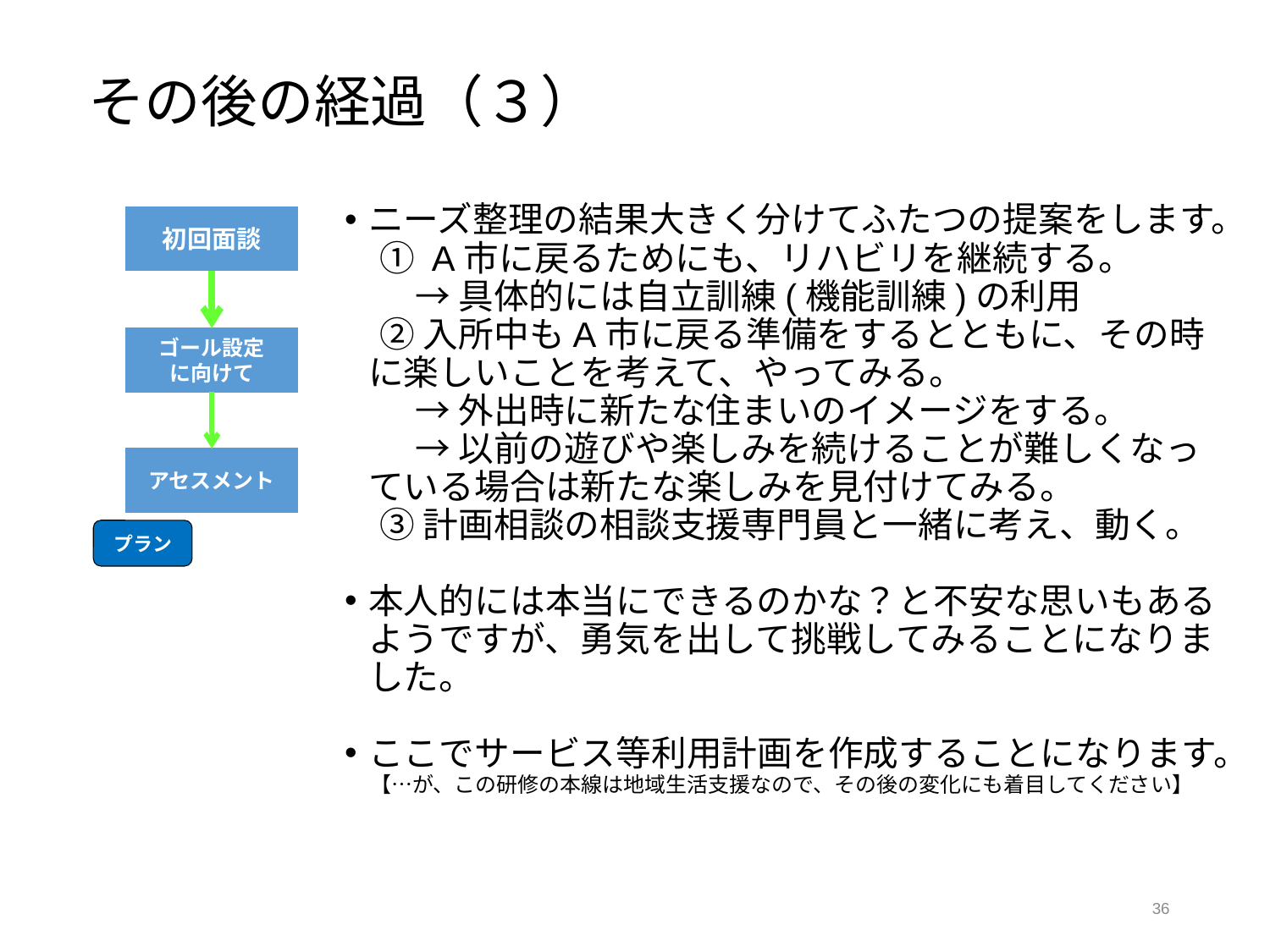

# その後の経過（３）
ニーズ整理の結果大きく分けてふたつの提案をします。
　① A市に戻るためにも、リハビリを継続する。
　　→ 具体的には自立訓練(機能訓練)の利用
　② 入所中もA市に戻る準備をするとともに、その時に楽しいことを考えて、やってみる。
　　→ 外出時に新たな住まいのイメージをする。
　　→ 以前の遊びや楽しみを続けることが難しくなっている場合は新たな楽しみを見付けてみる。
　③ 計画相談の相談支援専門員と一緒に考え、動く。

本人的には本当にできるのかな？と不安な思いもあるようですが、勇気を出して挑戦してみることになりました。

ここでサービス等利用計画を作成することになります。
【…が、この研修の本線は地域生活支援なので、その後の変化にも着目してください】
初回面談
ゴール設定
に向けて
アセスメント
プラン
36